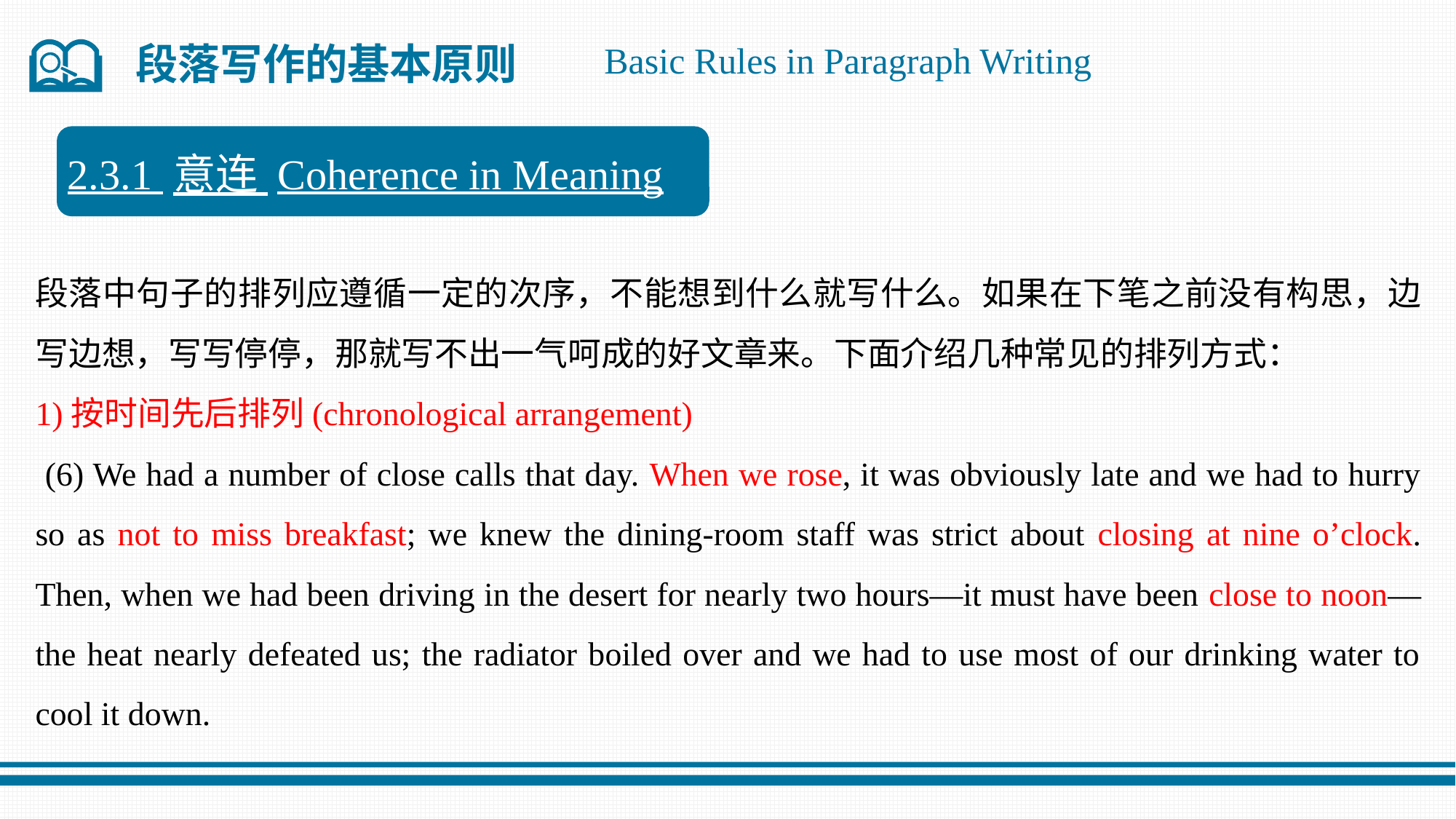

段落写作的基本原则
Basic Rules in Paragraph Writing

2.3.1 意连 Coherence in Meaning

段落中句子的排列应遵循一定的次序，不能想到什么就写什么。如果在下笔之前没有构思，边写边想，写写停停，那就写不出一气呵成的好文章来。下面介绍几种常见的排列方式：
1)按时间先后排列(chronological arrangement)
 (6) We had a number of close calls that day. When we rose, it was obviously late and we had to hurry so as not to miss breakfast; we knew the dining-room staff was strict about closing at nine o’clock. Then, when we had been driving in the desert for nearly two hours—it must have been close to noon—the heat nearly defeated us; the radiator boiled over and we had to use most of our drinking water to cool it down.